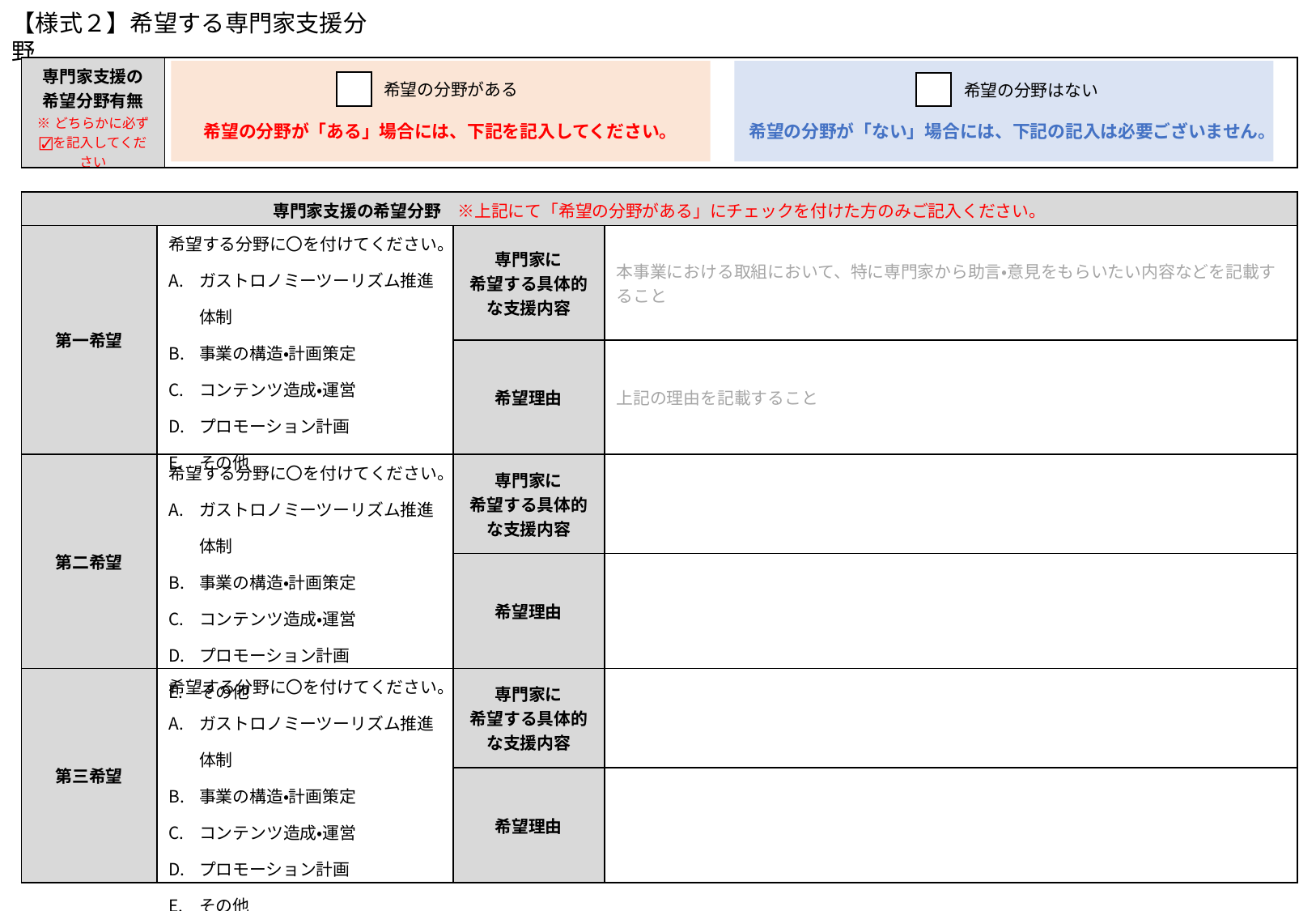

【様式２】希望する専門家支援分野
| 専門家支援の 希望分野有無 ※どちらかに必ず☑を記入してください |  |
| --- | --- |

希望の分野がある
希望の分野が「ある」場合には、下記を記入してください。

希望の分野はない
希望の分野が「ない」場合には、下記の記入は必要ございません。

| 専門家支援の希望分野　※上記にて「希望の分野がある」にチェックを付けた方のみご記入ください。 |  |  |  |
| --- | --- | --- | --- |
| 第一希望 | 希望する分野に〇を付けてください。 ガストロノミーツーリズム推進体制 事業の構造・計画策定 コンテンツ造成・運営 プロモーション計画 その他 | 専門家に 希望する具体的な支援内容 | 本事業における取組において、特に専門家から助言・意見をもらいたい内容などを記載すること |
|  |  | 希望理由 | 上記の理由を記載すること |
| 第二希望 | 希望する分野に〇を付けてください。 ガストロノミーツーリズム推進体制 事業の構造・計画策定 コンテンツ造成・運営 プロモーション計画 その他 | 専門家に 希望する具体的な支援内容 |  |
|  |  | 希望理由 |  |
| 第三希望 | 希望する分野に〇を付けてください。 ガストロノミーツーリズム推進体制 事業の構造・計画策定 コンテンツ造成・運営 プロモーション計画 その他 | 専門家に 希望する具体的な支援内容 |  |
|  |  | 希望理由 |  |